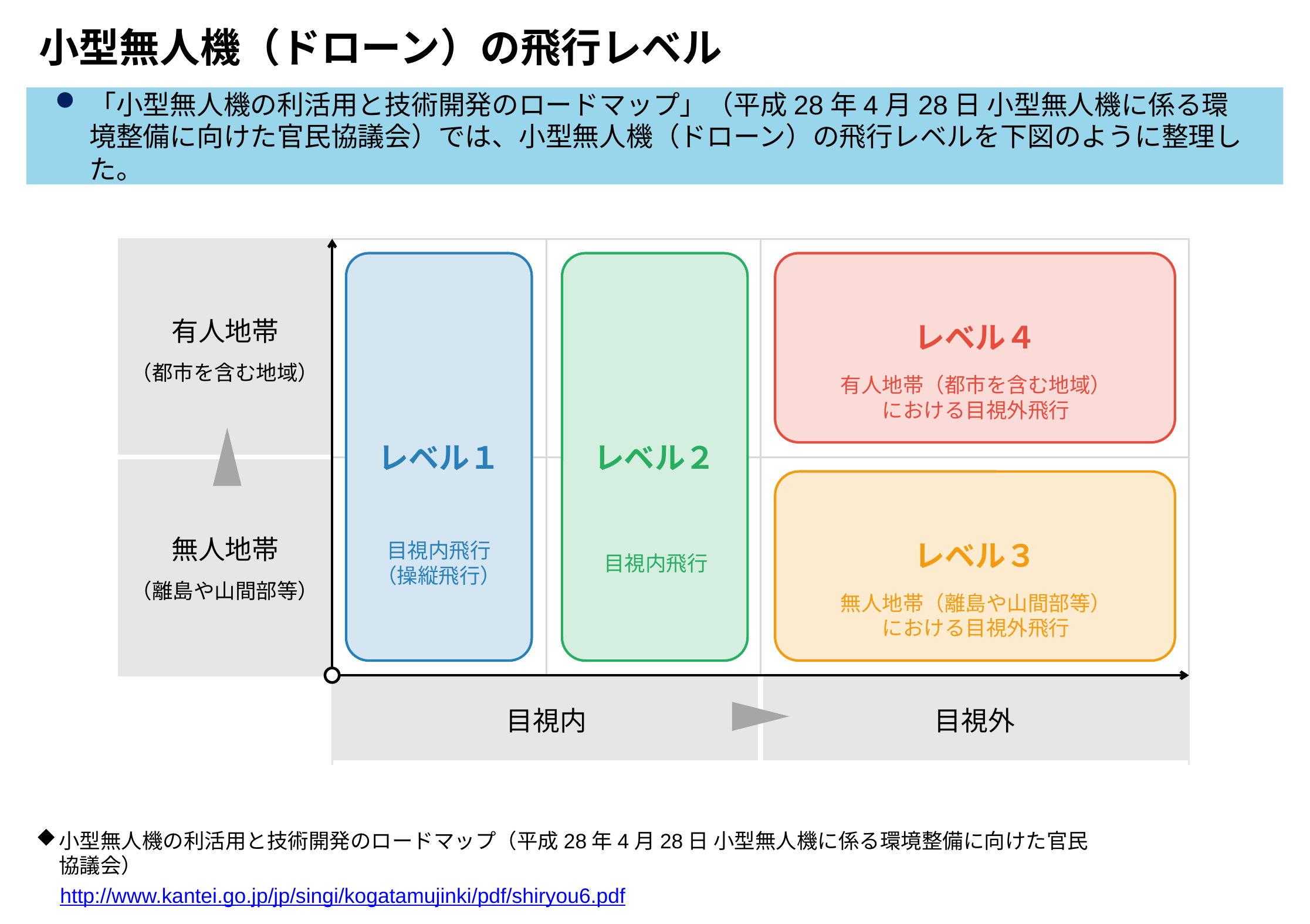

# 小型無人機（ドローン）の飛行レベル
「小型無人機の利活用と技術開発のロードマップ」（平成28年4月28日 小型無人機に係る環境整備に向けた官民協議会）では、小型無人機（ドローン）の飛行レベルを下図のように整理した。
| 有人地帯 （都市を含む地域） |  |  |  |
| --- | --- | --- | --- |
| 無人地帯 （離島や山間部等） |  |  |  |
|  | 目視内 |  | 目視外 |
レベル１
レベル２
レベル４
有人地帯（都市を含む地域）
における目視外飛行

レベル３
目視内飛行
（操縦飛行）
目視内飛行
無人地帯（離島や山間部等）
における目視外飛行

小型無人機の利活用と技術開発のロードマップ（平成28年4月28日 小型無人機に係る環境整備に向けた官民協議会）
http://www.kantei.go.jp/jp/singi/kogatamujinki/pdf/shiryou6.pdf